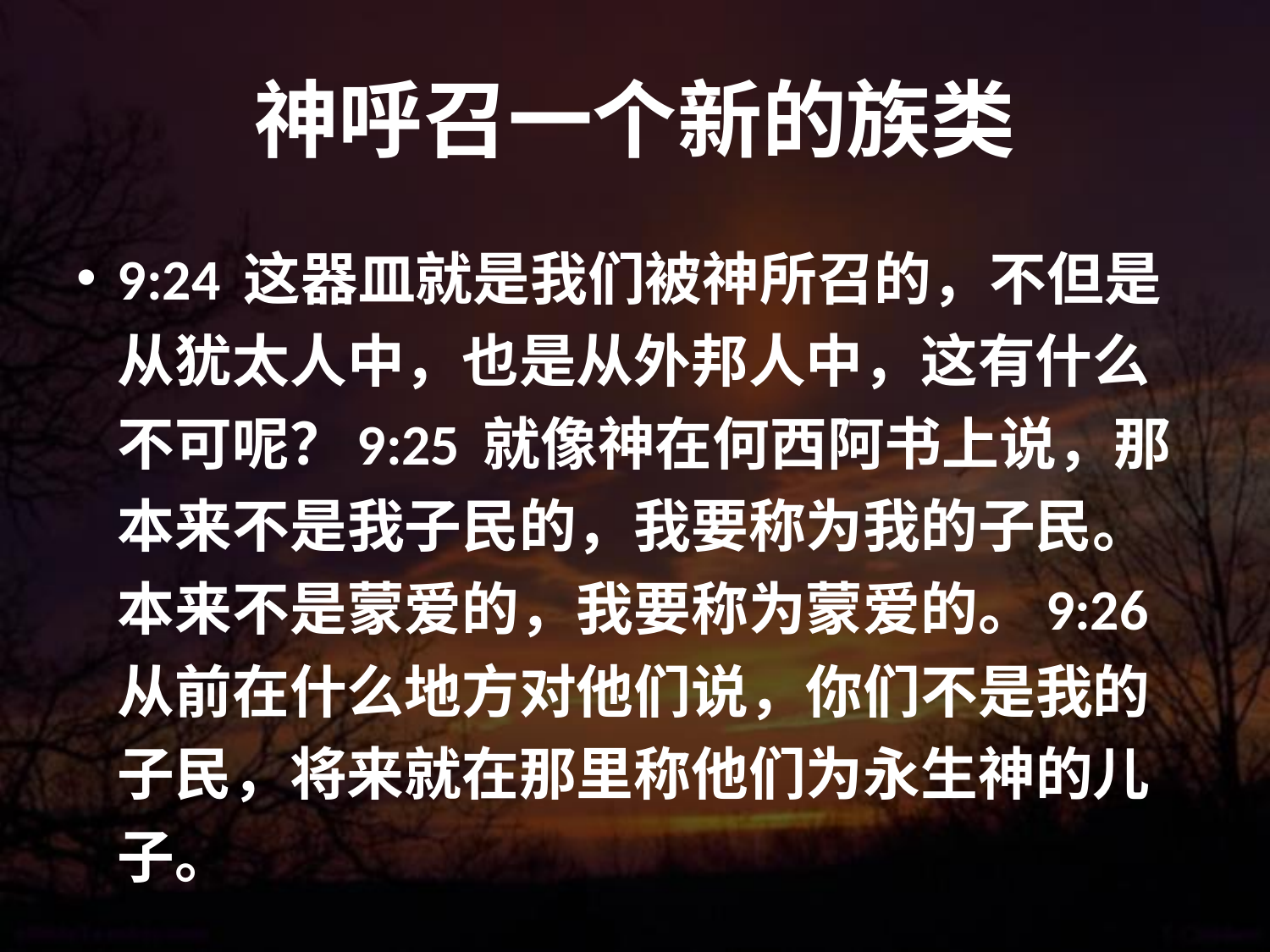

# 神呼召一个新的族类
9:24 这器皿就是我们被神所召的，不但是从犹太人中，也是从外邦人中，这有什么不可呢？9:25 就像神在何西阿书上说，那本来不是我子民的，我要称为我的子民。本来不是蒙爱的，我要称为蒙爱的。9:26 从前在什么地方对他们说，你们不是我的子民，将来就在那里称他们为永生神的儿子。